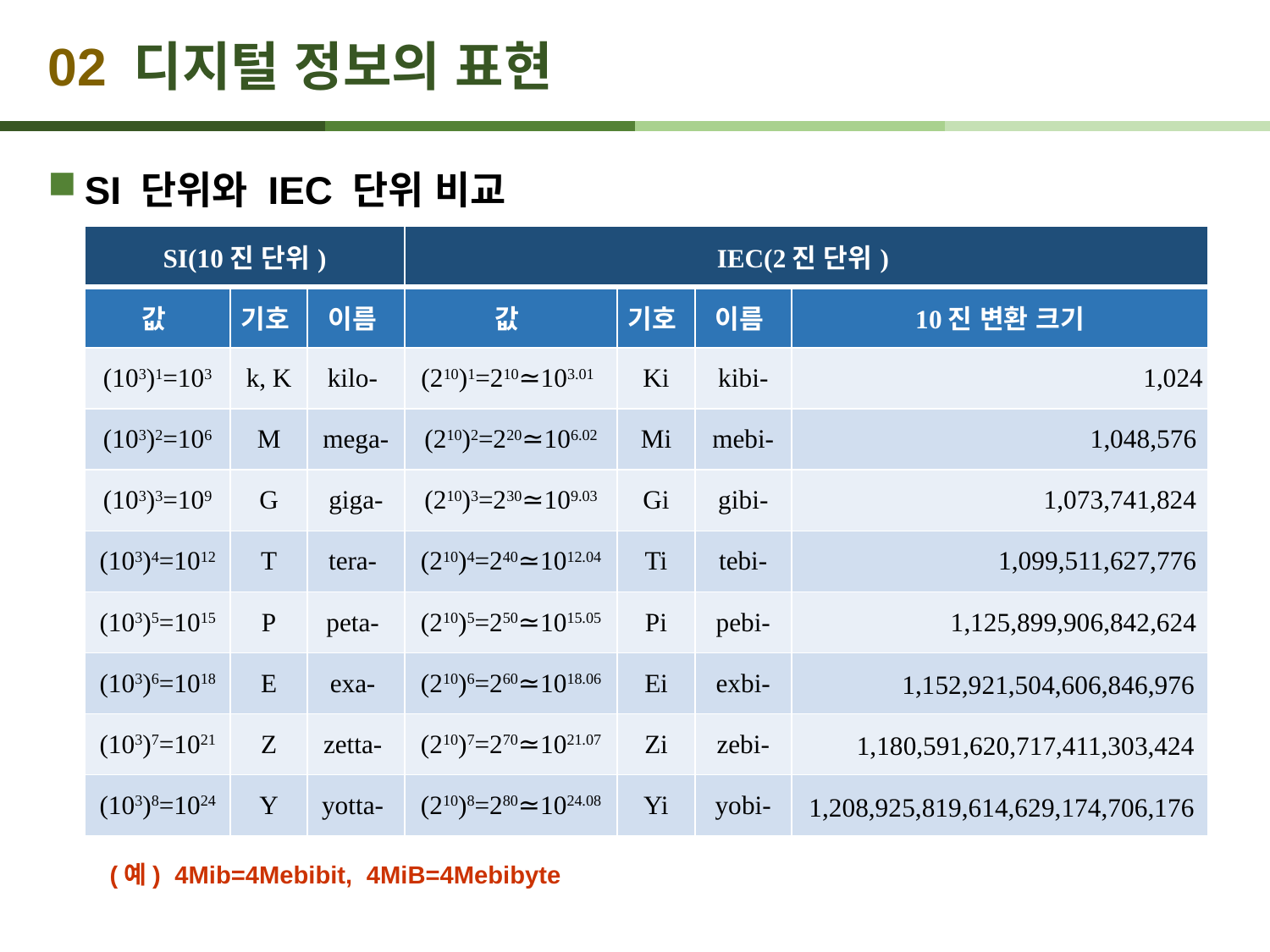

# 02 디지털 정보의 표현
SI 단위와 IEC 단위 비교

| SI(10진 단위) |  |  | IEC(2진 단위) |  |  |  |
| --- | --- | --- | --- | --- | --- | --- |
| 값 | 기호 | 이름 | 값 | 기호 | 이름 | 10진 변환 크기 |
| (103)1=103 | k, K | kilo- | (210)1=210≃103.01 | Ki | kibi- | 1,024 |
| (103)2=106 | M | mega- | (210)2=220≃106.02 | Mi | mebi- | 1,048,576 |
| (103)3=109 | G | giga- | (210)3=230≃109.03 | Gi | gibi- | 1,073,741,824 |
| (103)4=1012 | T | tera- | (210)4=240≃1012.04 | Ti | tebi- | 1,099,511,627,776 |
| (103)5=1015 | P | peta- | (210)5=250≃1015.05 | Pi | pebi- | 1,125,899,906,842,624 |
| (103)6=1018 | E | exa- | (210)6=260≃1018.06 | Ei | exbi- | 1,152,921,504,606,846,976 |
| (103)7=1021 | Z | zetta- | (210)7=270≃1021.07 | Zi | zebi- | 1,180,591,620,717,411,303,424 |
| (103)8=1024 | Y | yotta- | (210)8=280≃1024.08 | Yi | yobi- | 1,208,925,819,614,629,174,706,176 |
(예)  4Mib=4Mebibit,  4MiB=4Mebibyte